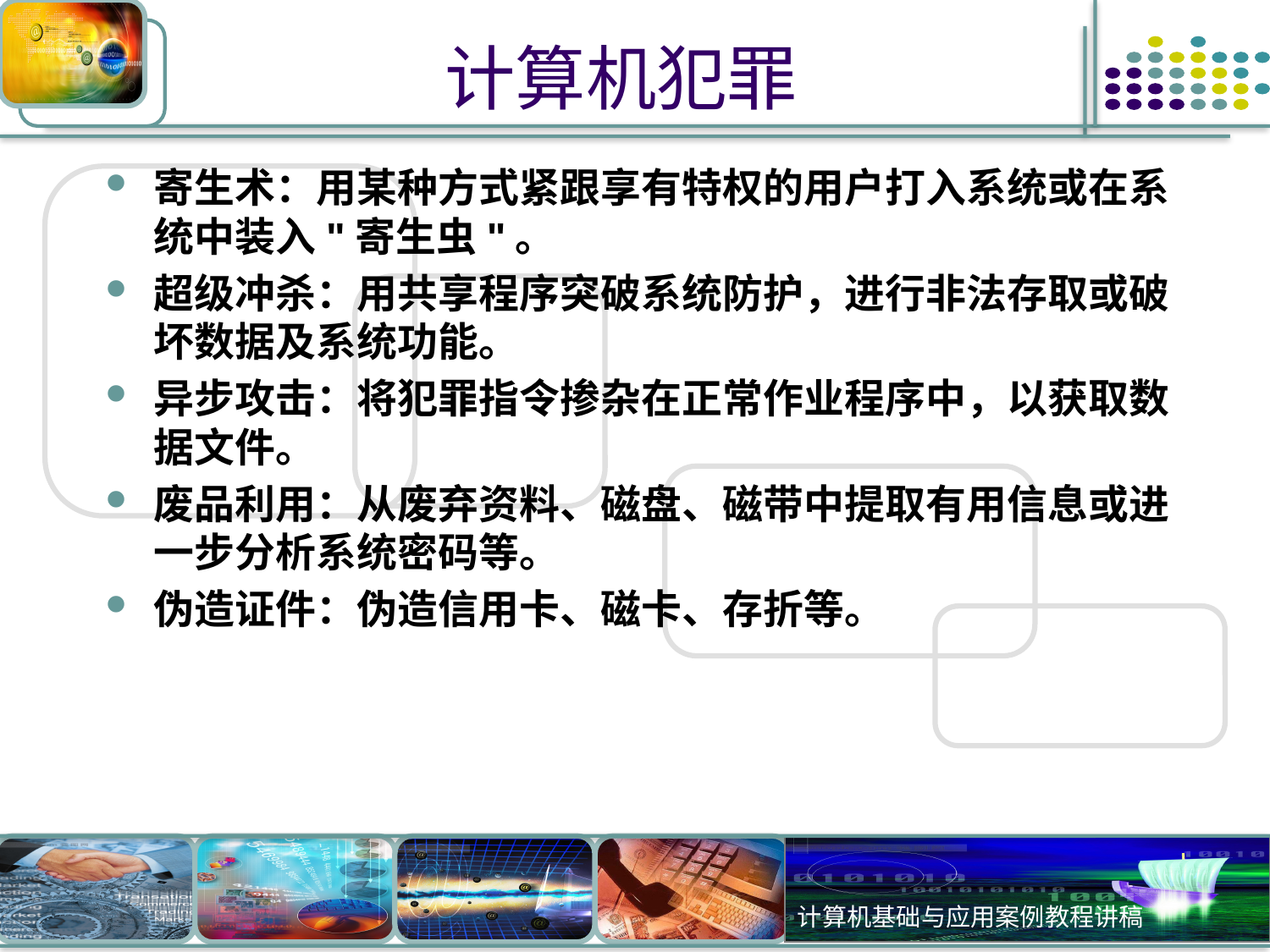

# 计算机犯罪
寄生术：用某种方式紧跟享有特权的用户打入系统或在系统中装入"寄生虫"。
超级冲杀：用共享程序突破系统防护，进行非法存取或破坏数据及系统功能。
异步攻击：将犯罪指令掺杂在正常作业程序中，以获取数据文件。
废品利用：从废弃资料、磁盘、磁带中提取有用信息或进一步分析系统密码等。
伪造证件：伪造信用卡、磁卡、存折等。